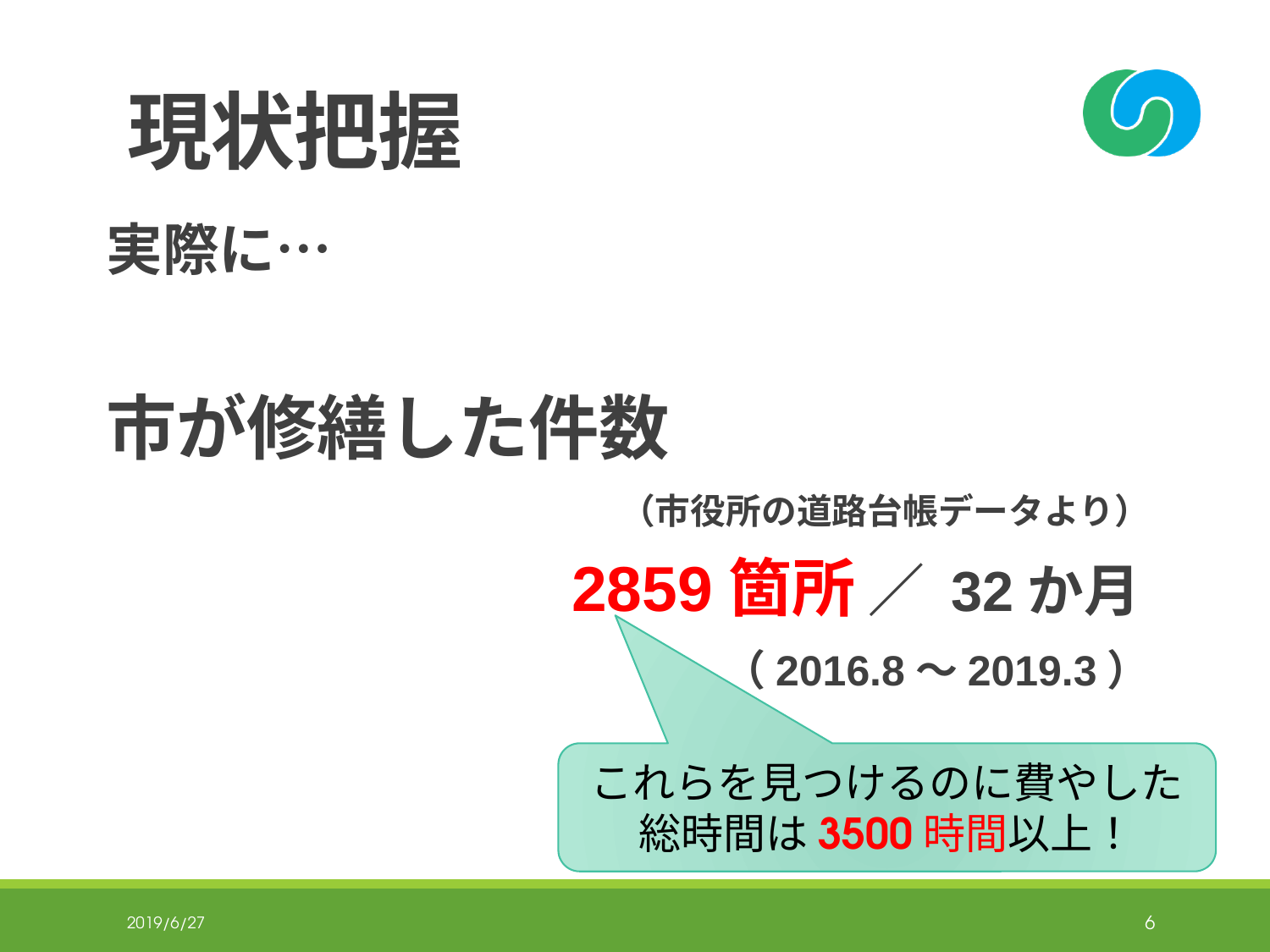

# 現状把握
実際に…

市が修繕した件数
（市役所の道路台帳データより）
　　　　　　　　2859箇所 ／ 32か月
（2016.8～2019.3）
これらを見つけるのに費やした
総時間は3500時間以上！
2019/6/27
6